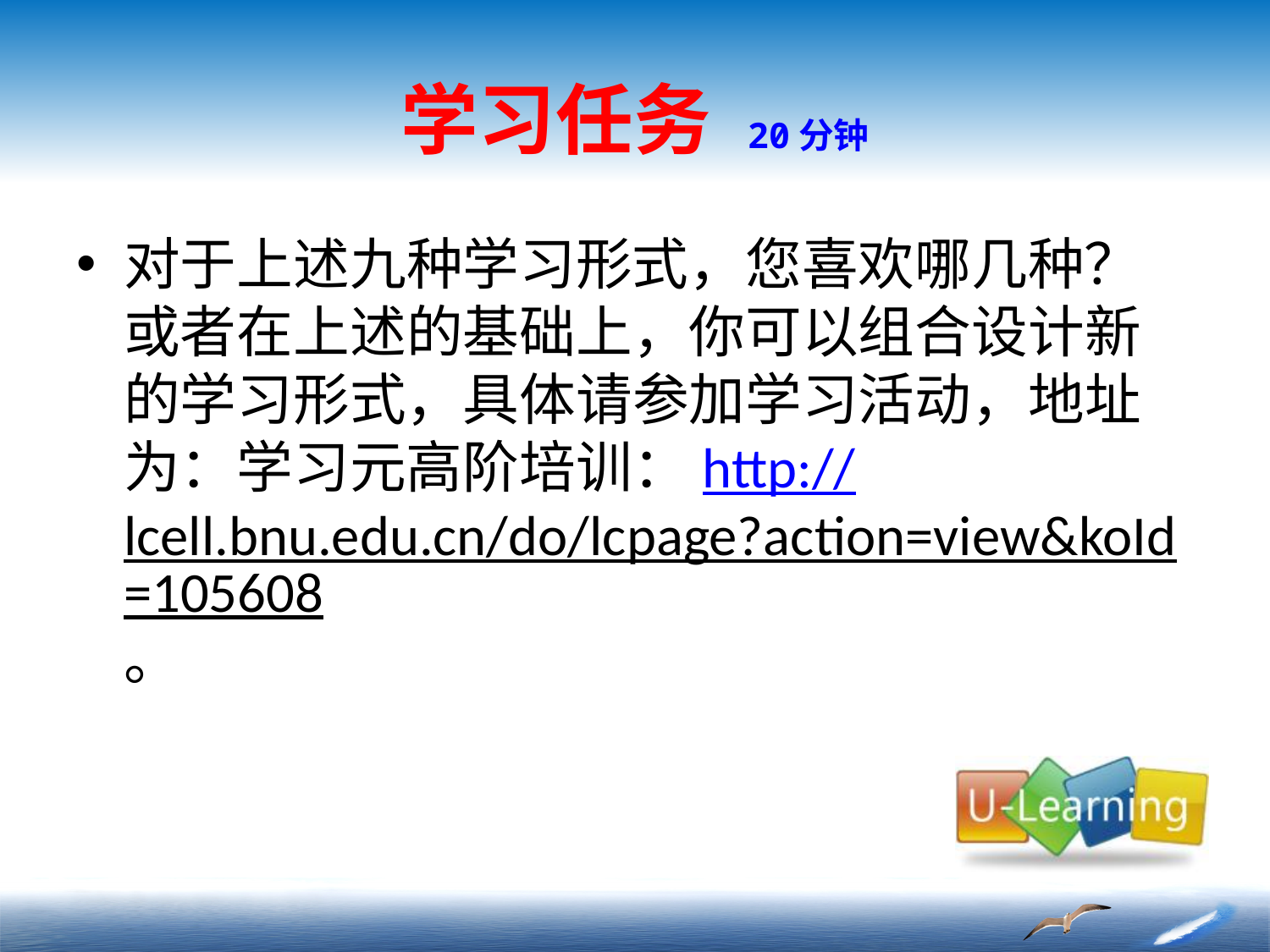

# 学习任务 20分钟
对于上述九种学习形式，您喜欢哪几种？或者在上述的基础上，你可以组合设计新的学习形式，具体请参加学习活动，地址为：学习元高阶培训：http://lcell.bnu.edu.cn/do/lcpage?action=view&koId=105608。